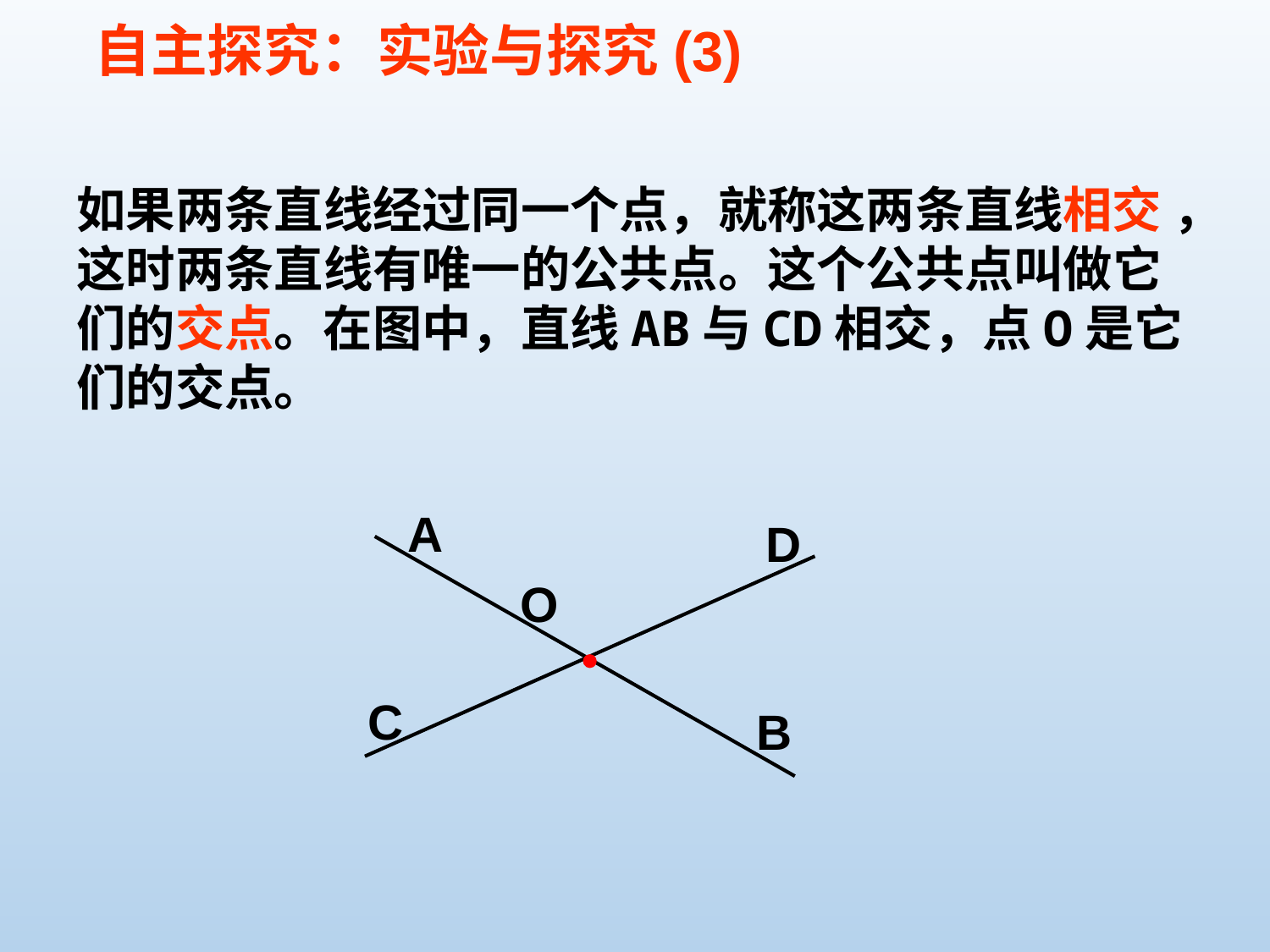

自主探究：实验与探究(3)
如果两条直线经过同一个点，就称这两条直线相交 ，这时两条直线有唯一的公共点。这个公共点叫做它
们的交点。在图中，直线AB与CD相交，点O是它
们的交点。
A
D

O

C
B